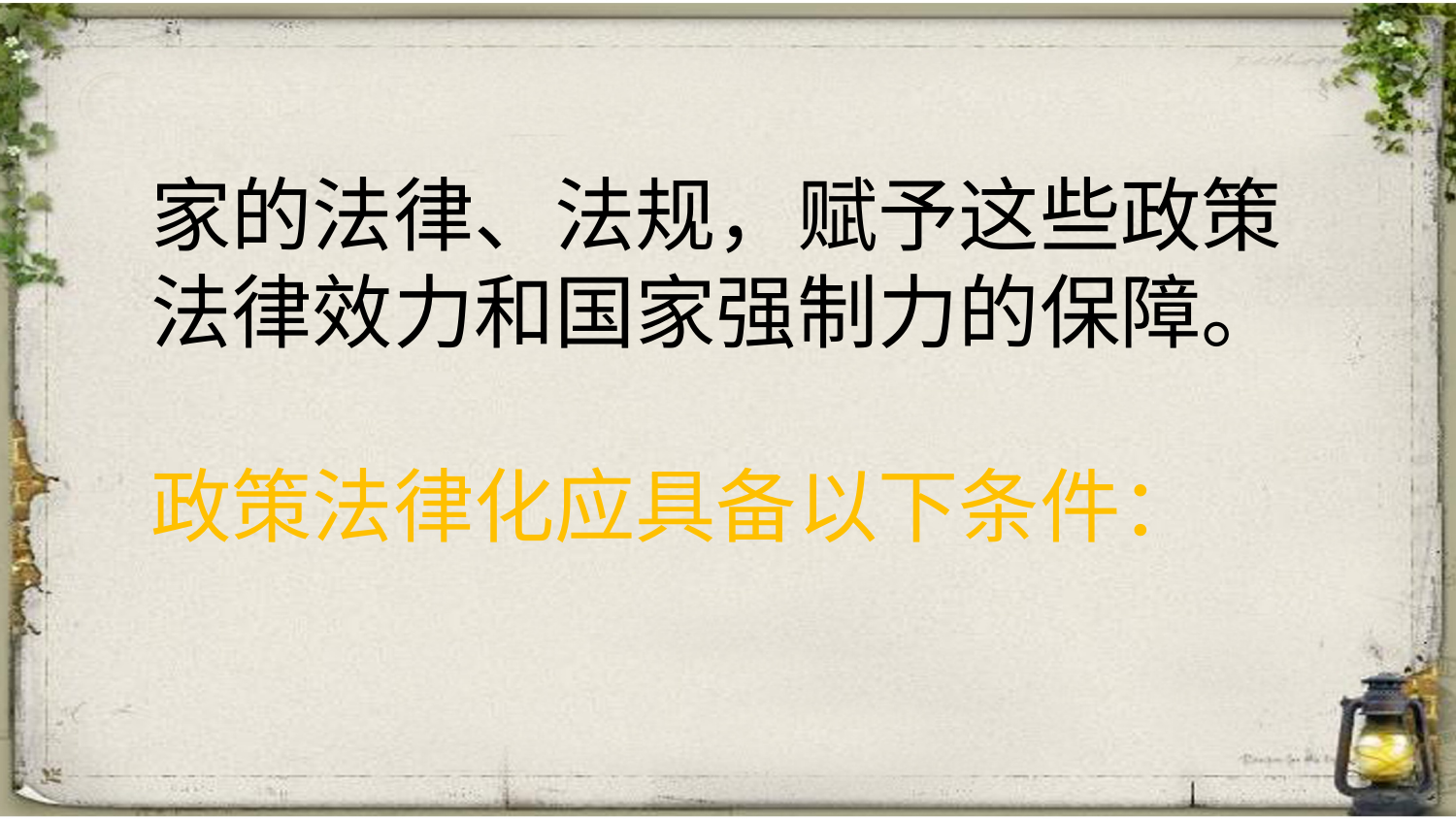

家的法律、法规，赋予这些政策法律效力和国家强制力的保障。

政策法律化应具备以下条件：